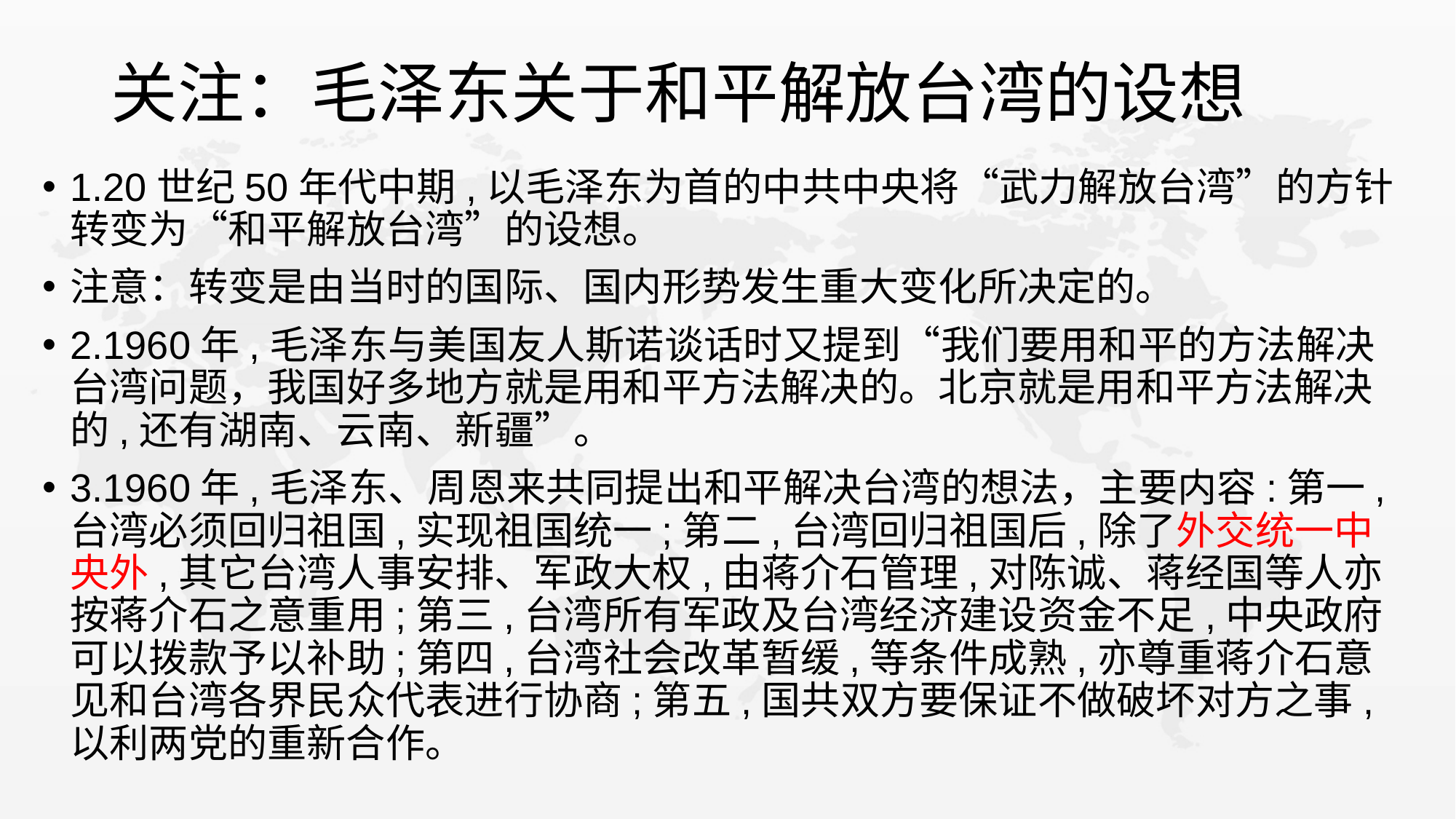

# 关注：毛泽东关于和平解放台湾的设想
1.20世纪50年代中期,以毛泽东为首的中共中央将“武力解放台湾”的方针转变为“和平解放台湾”的设想。
注意：转变是由当时的国际、国内形势发生重大变化所决定的。
2.1960年,毛泽东与美国友人斯诺谈话时又提到“我们要用和平的方法解决台湾问题，我国好多地方就是用和平方法解决的。北京就是用和平方法解决的,还有湖南、云南、新疆”。
3.1960年,毛泽东、周恩来共同提出和平解决台湾的想法，主要内容:第一,台湾必须回归祖国,实现祖国统一;第二,台湾回归祖国后,除了外交统一中央外,其它台湾人事安排、军政大权,由蒋介石管理,对陈诚、蒋经国等人亦按蒋介石之意重用;第三,台湾所有军政及台湾经济建设资金不足,中央政府可以拨款予以补助;第四,台湾社会改革暂缓,等条件成熟,亦尊重蒋介石意见和台湾各界民众代表进行协商;第五,国共双方要保证不做破坏对方之事,以利两党的重新合作。